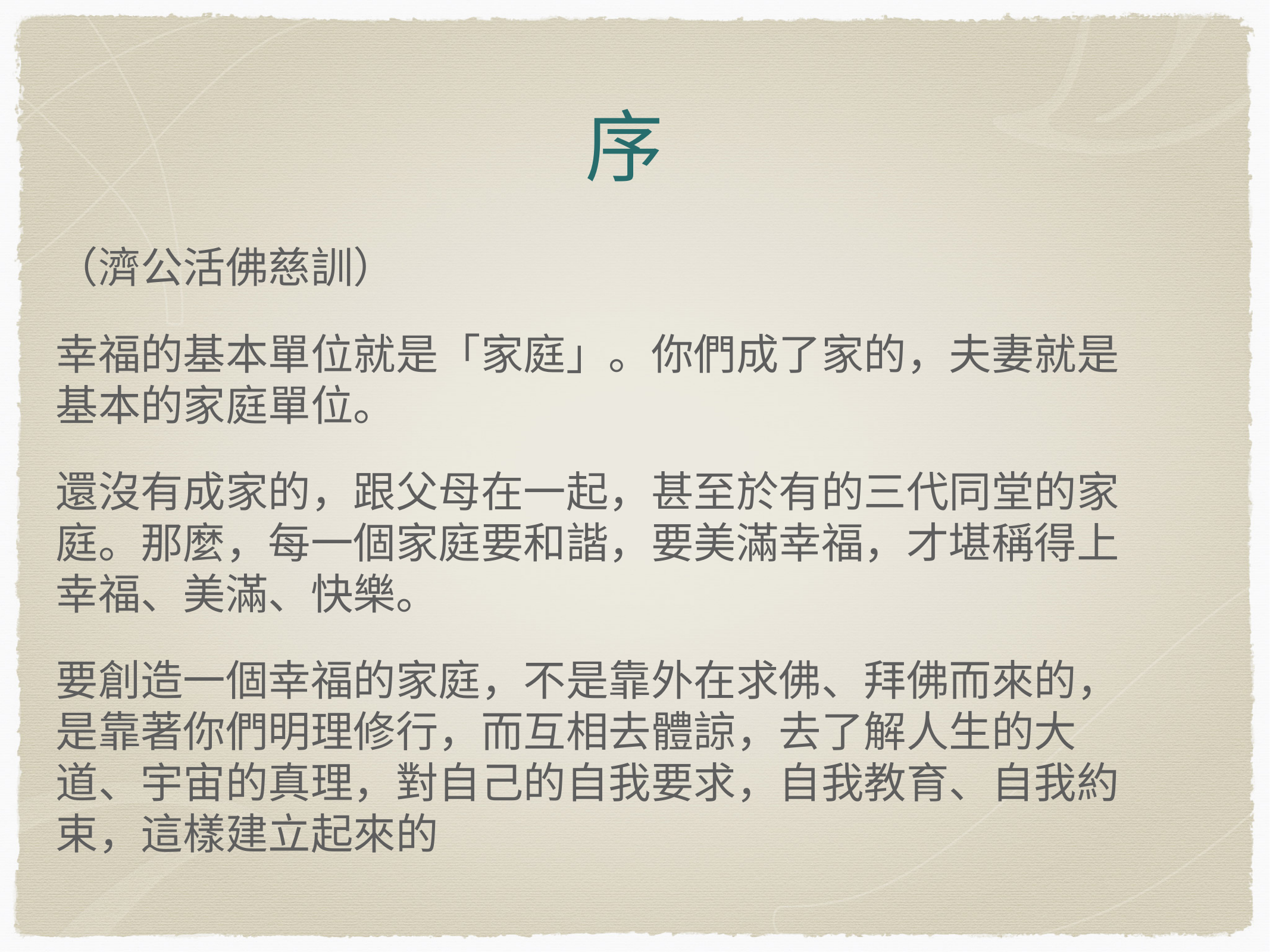

序
（濟公活佛慈訓）
幸福的基本單位就是「家庭」。你們成了家的，夫妻就是基本的家庭單位。
還沒有成家的，跟父母在一起，甚至於有的三代同堂的家庭。那麼，每一個家庭要和諧，要美滿幸福，才堪稱得上幸福、美滿、快樂。
要創造一個幸福的家庭，不是靠外在求佛、拜佛而來的，是靠著你們明理修行，而互相去體諒，去了解人生的大道、宇宙的真理，對自己的自我要求，自我教育、自我約束，這樣建立起來的